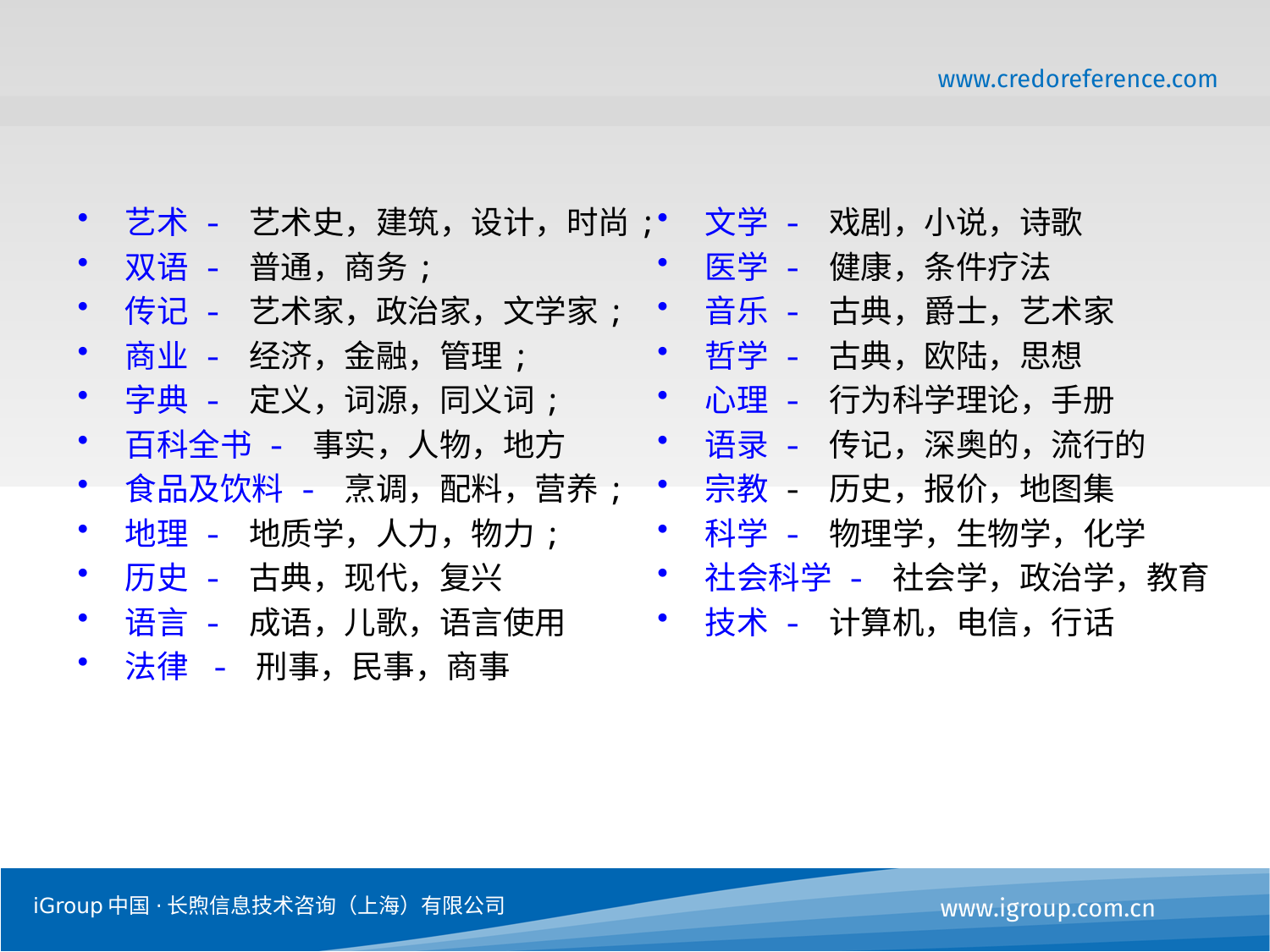

#
www.credoreference.com
艺术 - 艺术史，建筑，设计，时尚;
双语 - 普通，商务;
传记 - 艺术家，政治家，文学家;
商业 - 经济，金融，管理;
字典 - 定义，词源，同义词;
百科全书 - 事实，人物，地方
食品及饮料 - 烹调，配料，营养;
地理 - 地质学，人力，物力;
历史 - 古典，现代，复兴
语言 - 成语，儿歌，语言使用
法律  - 刑事，民事，商事
文学 - 戏剧，小说，诗歌
医学 - 健康，条件疗法
音乐 - 古典，爵士，艺术家
哲学 - 古典，欧陆，思想
心理 - 行为科学理论，手册
语录 - 传记，深奥的，流行的
宗教 - 历史，报价，地图集
科学 - 物理学，生物学，化学
社会科学 - 社会学，政治学，教育
技术 - 计算机，电信，行话